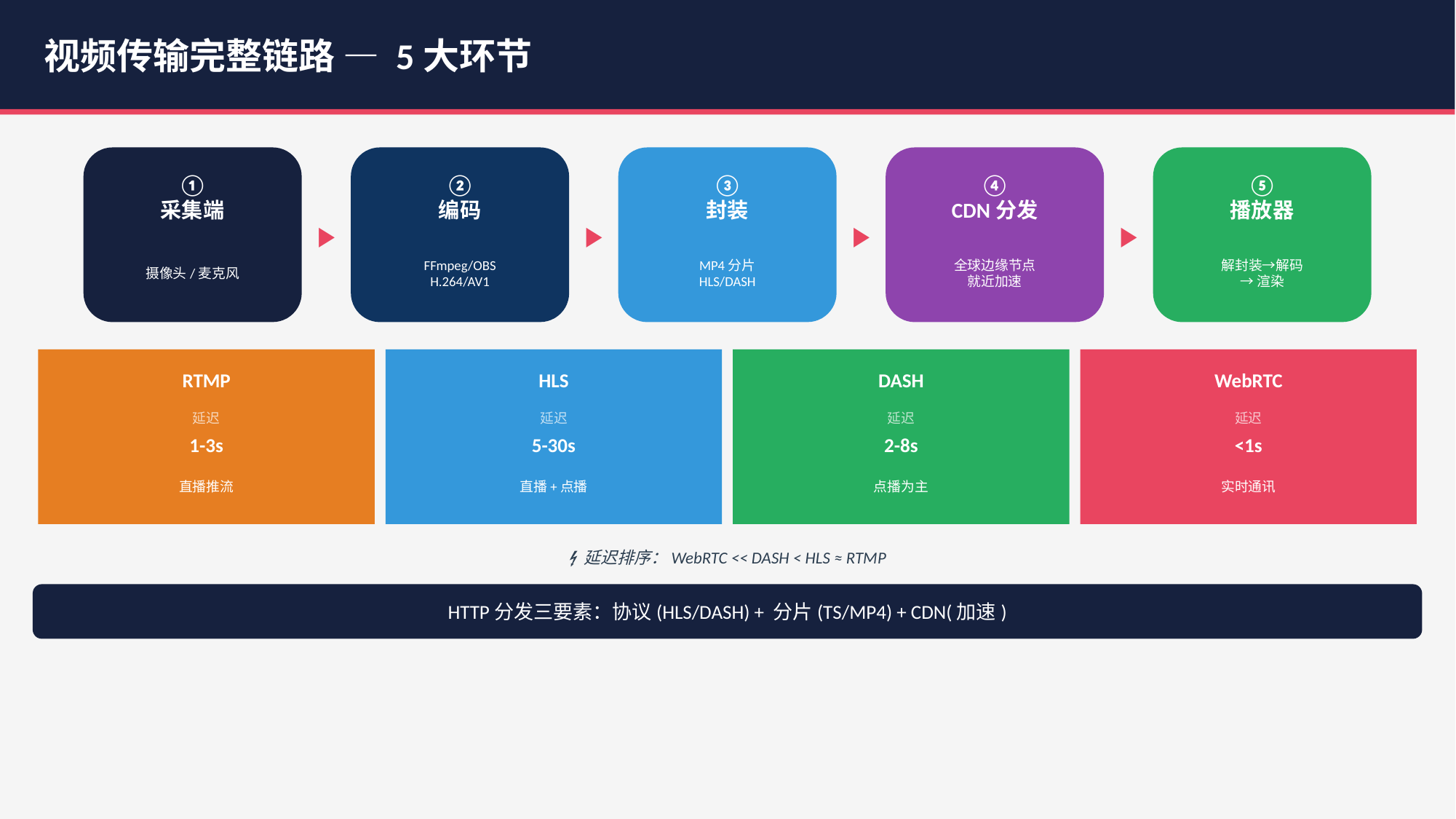

视频传输完整链路 — 5大环节

①
采集端
②
编码
③
封装
④
CDN分发
⑤
播放器
▶
▶
▶
▶
摄像头/麦克风
FFmpeg/OBS
H.264/AV1
MP4分片
HLS/DASH
全球边缘节点
就近加速
解封装→解码
→渲染

RTMP
HLS
DASH
WebRTC
延迟
延迟
延迟
延迟
1-3s
5-30s
2-8s
<1s
直播推流
直播+点播
点播为主
实时通讯
⚡ 延迟排序：WebRTC << DASH < HLS ≈ RTMP

HTTP分发三要素：协议(HLS/DASH) + 分片(TS/MP4) + CDN(加速)